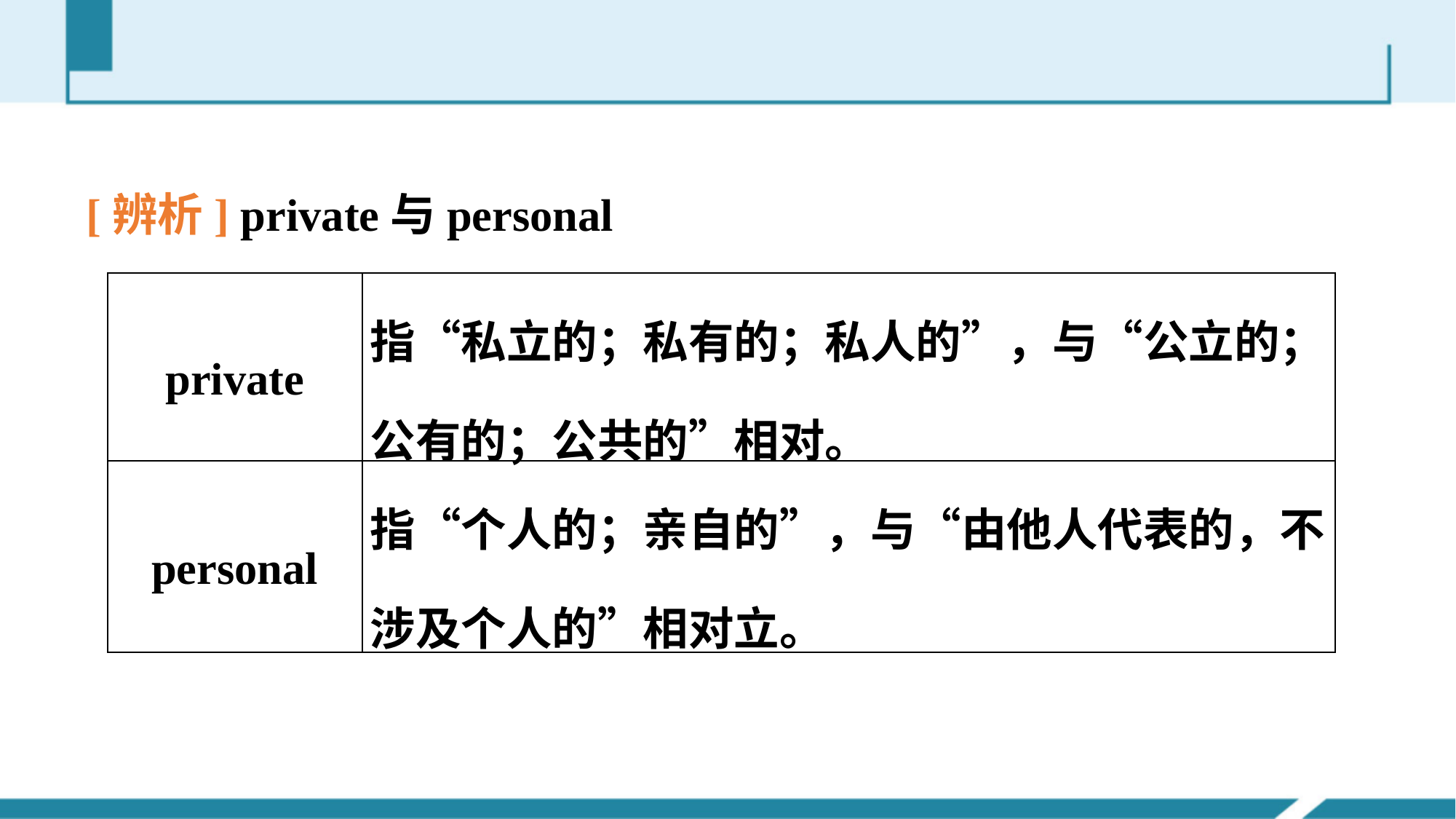

[辨析] private与personal
| private | 指“私立的；私有的；私人的”，与“公立的；公有的；公共的”相对。 |
| --- | --- |
| personal | 指“个人的；亲自的”，与“由他人代表的，不涉及个人的”相对立。 |